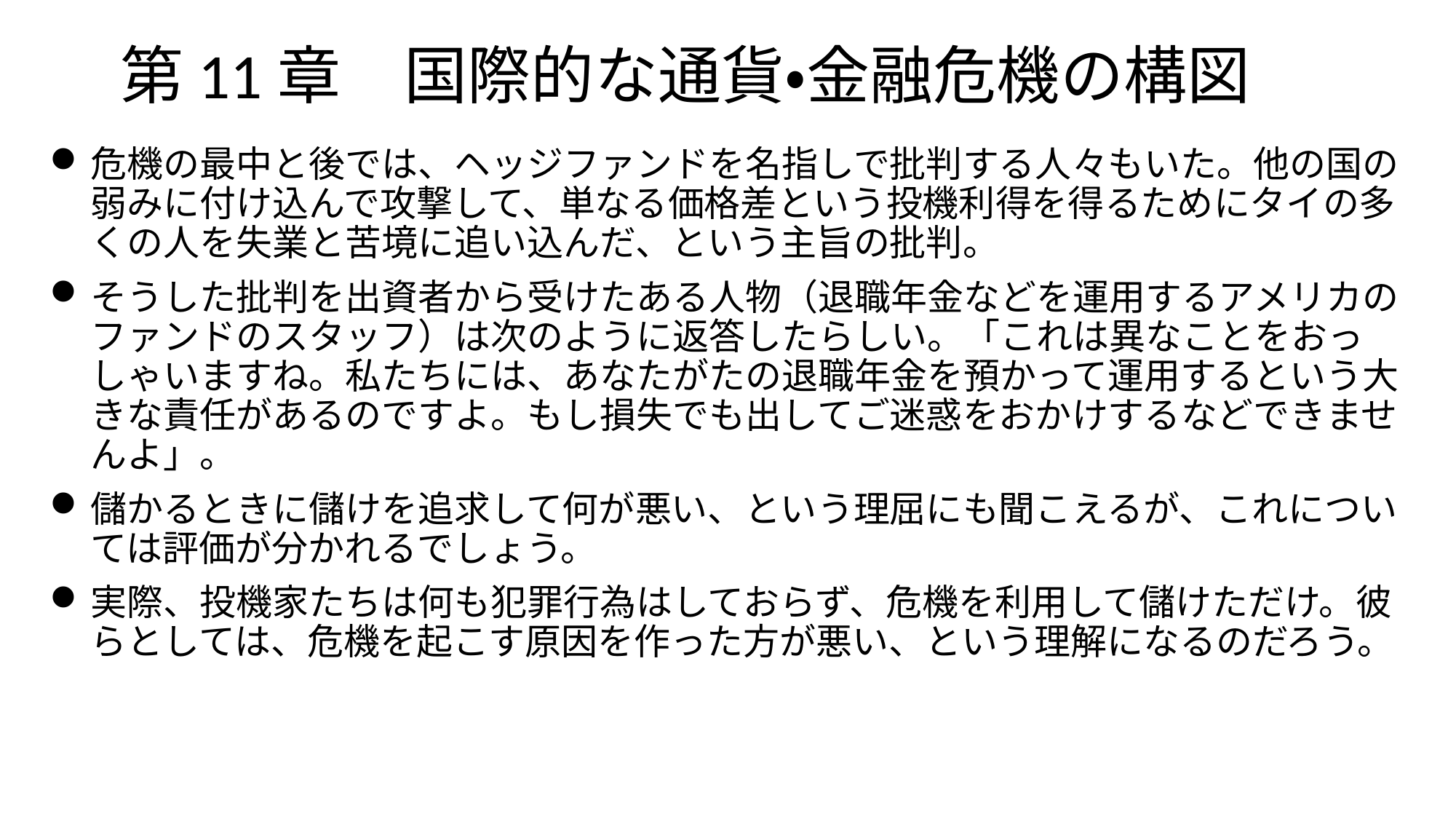

# 第11章　国際的な通貨・金融危機の構図
危機の最中と後では、ヘッジファンドを名指しで批判する人々もいた。他の国の弱みに付け込んで攻撃して、単なる価格差という投機利得を得るためにタイの多くの人を失業と苦境に追い込んだ、という主旨の批判。
そうした批判を出資者から受けたある人物（退職年金などを運用するアメリカのファンドのスタッフ）は次のように返答したらしい。「これは異なことをおっしゃいますね。私たちには、あなたがたの退職年金を預かって運用するという大きな責任があるのですよ。もし損失でも出してご迷惑をおかけするなどできませんよ」。
儲かるときに儲けを追求して何が悪い、という理屈にも聞こえるが、これについては評価が分かれるでしょう。
実際、投機家たちは何も犯罪行為はしておらず、危機を利用して儲けただけ。彼らとしては、危機を起こす原因を作った方が悪い、という理解になるのだろう。